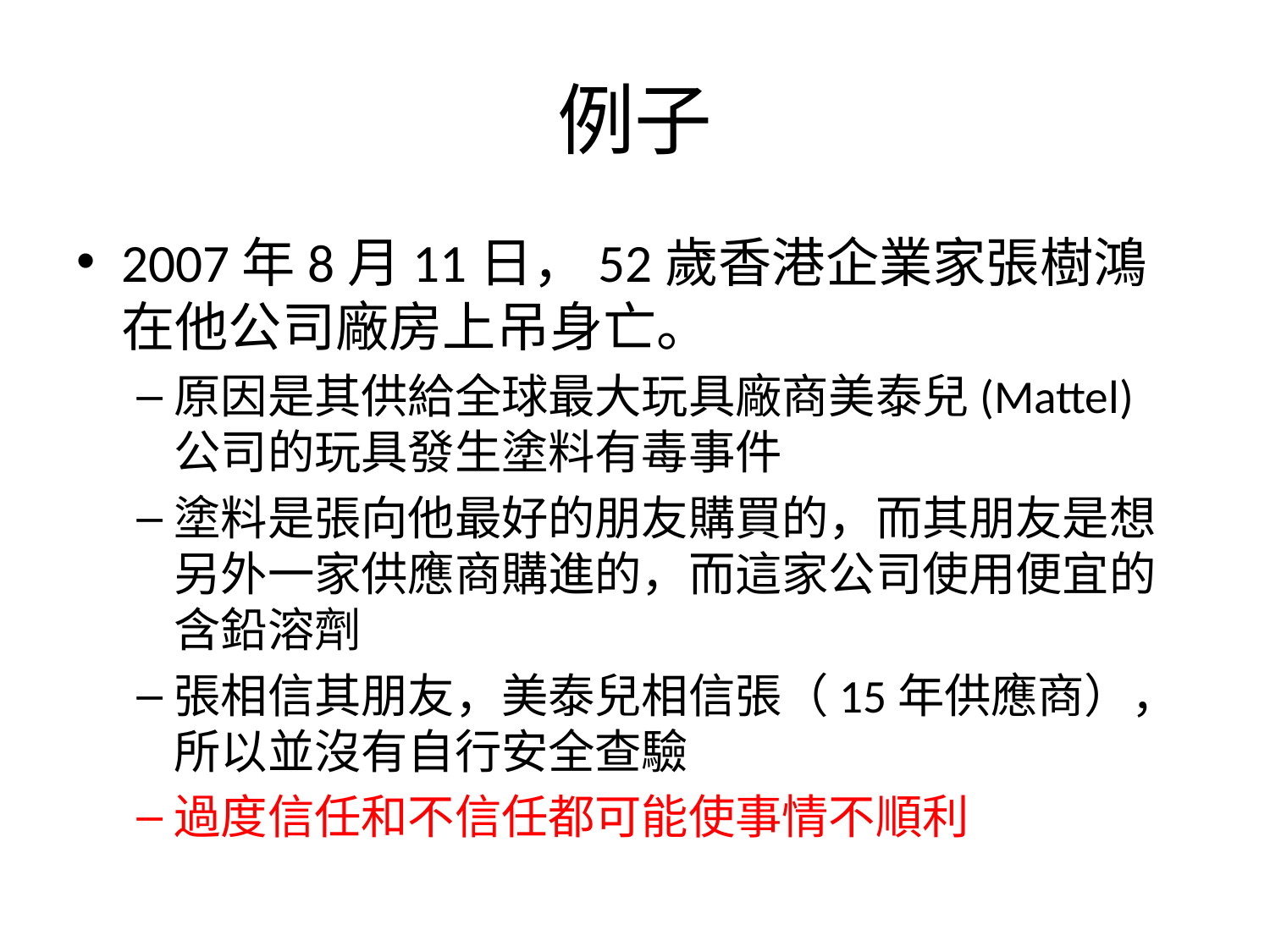

# 例子
2007年8月11日，52歲香港企業家張樹鴻在他公司廠房上吊身亡。
原因是其供給全球最大玩具廠商美泰兒(Mattel) 公司的玩具發生塗料有毒事件
塗料是張向他最好的朋友購買的，而其朋友是想另外一家供應商購進的，而這家公司使用便宜的含鉛溶劑
張相信其朋友，美泰兒相信張（15年供應商），所以並沒有自行安全查驗
過度信任和不信任都可能使事情不順利